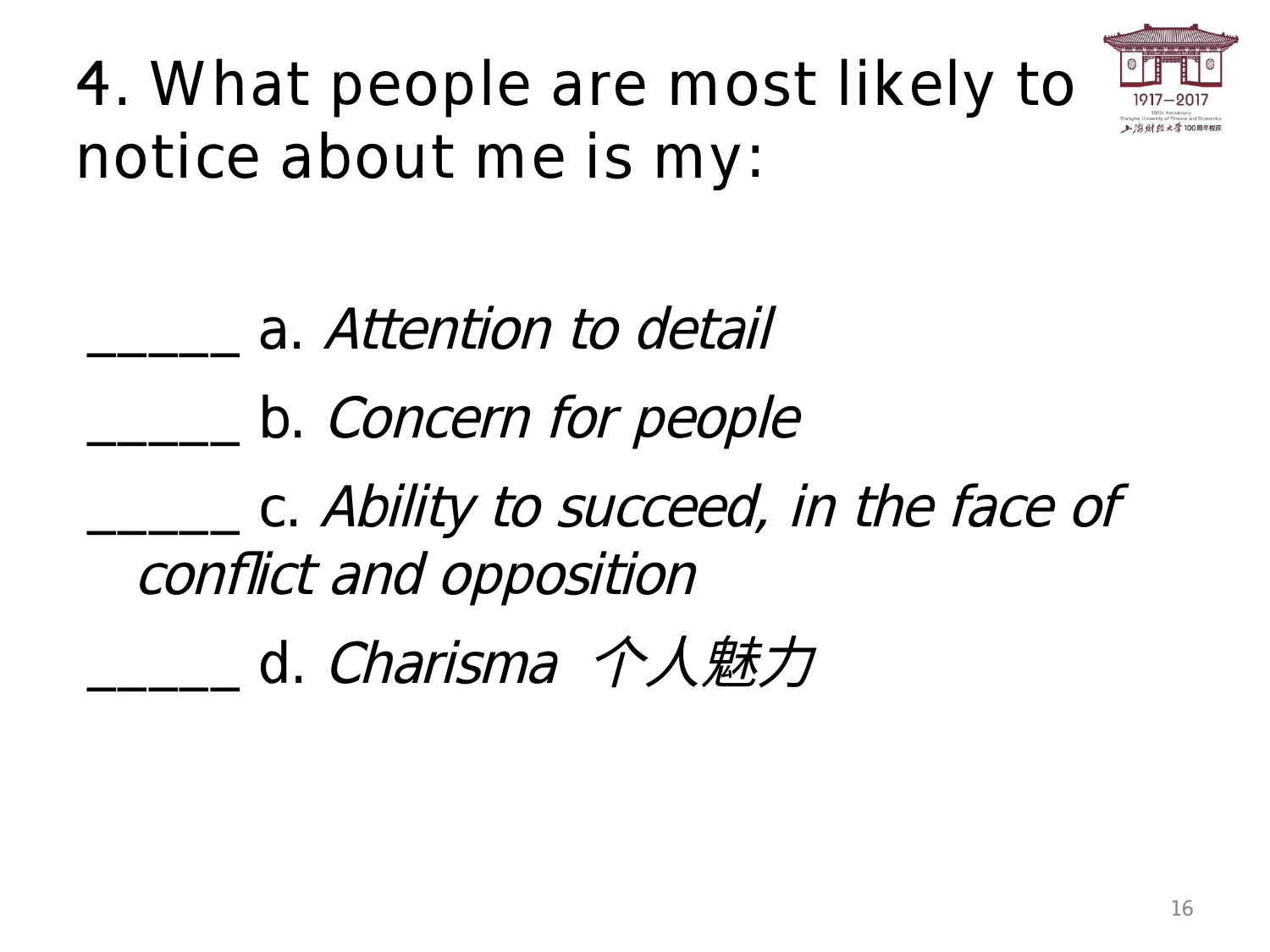

# 4. What people are most likely to notice about me is my:
_____ a. Attention to detail
_____ b. Concern for people
_____ c. Ability to succeed, in the face of conflict and opposition
_____ d. Charisma 个人魅力
16